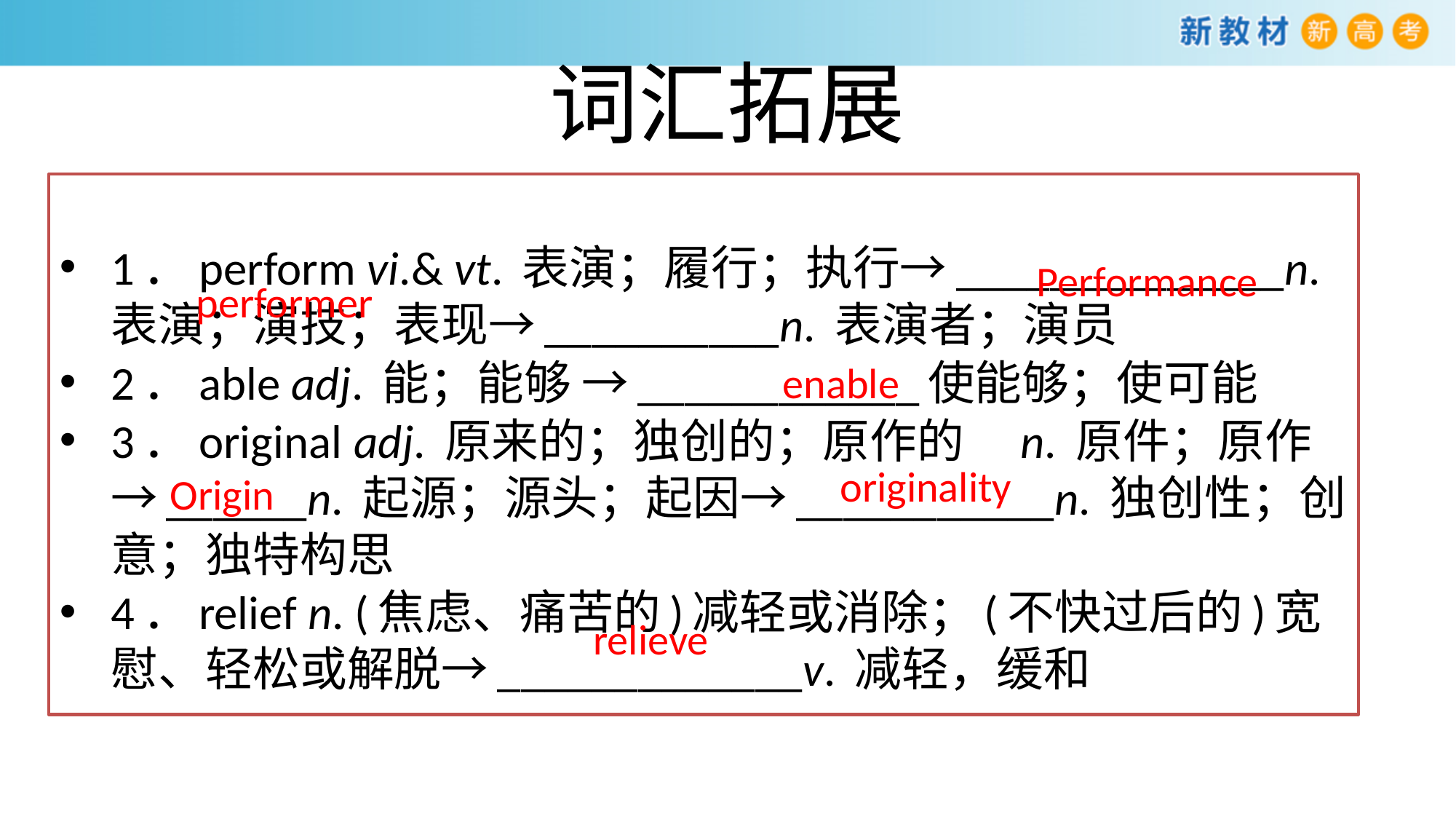

# 词汇拓展

1．perform vi.& vt. 表演；履行；执行→______________n. 表演；演技；表现→__________n. 表演者；演员
2．able adj. 能；能够 →____________使能够；使可能
3．original adj. 原来的；独创的；原作的　n. 原件；原作→______n. 起源；源头；起因→___________n. 独创性；创意；独特构思
4．relief n. (焦虑、痛苦的)减轻或消除；(不快过后的)宽慰、轻松或解脱→_____________v. 减轻，缓和

Performance
performer
enable
originality
Origin
relieve